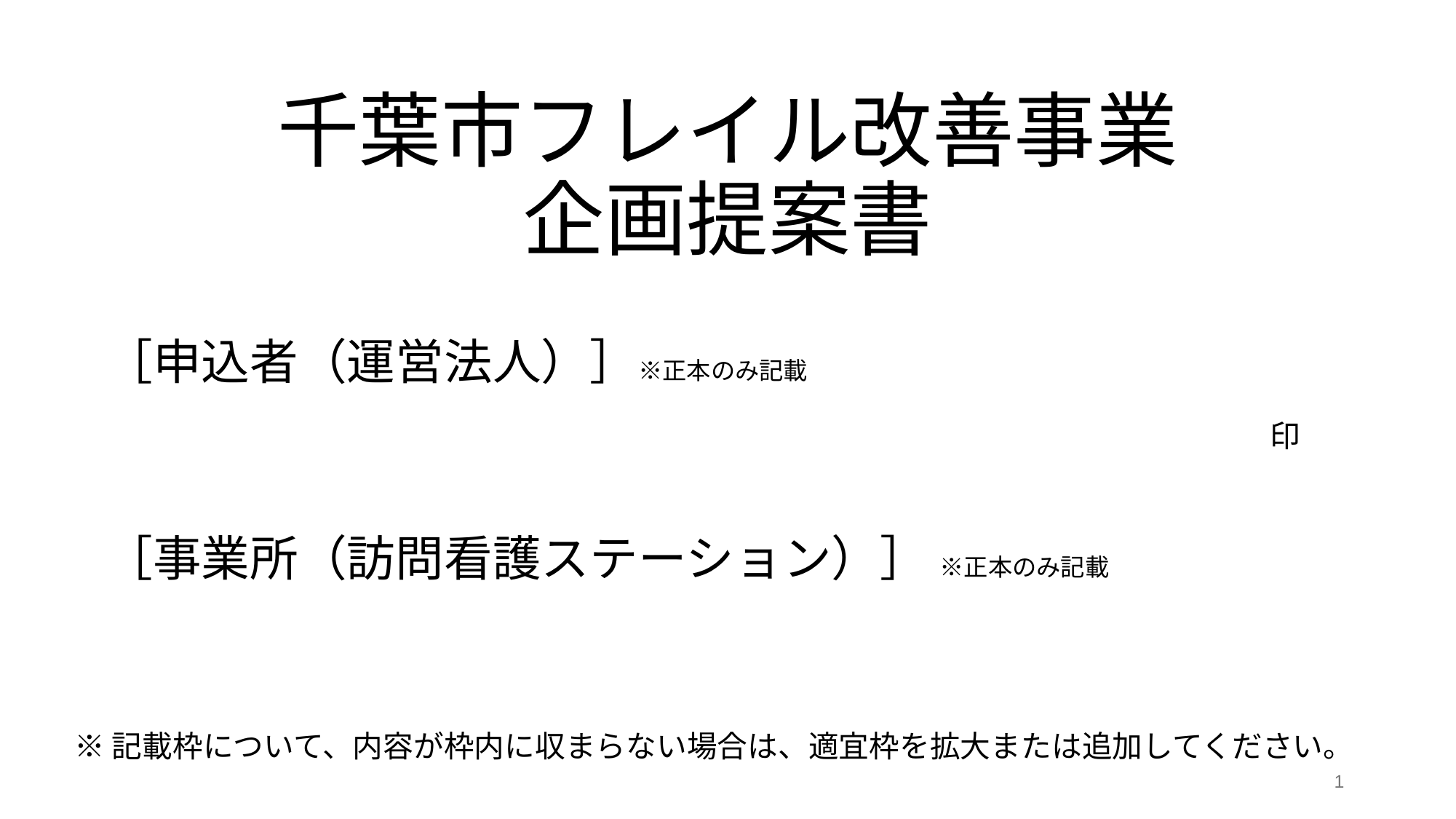

# 千葉市フレイル改善事業 企画提案書
［申込者（運営法人）］※正本のみ記載
　　　　　　　　　　　　　　　　　　　　　　　　印
［事業所（訪問看護ステーション）］ ※正本のみ記載

※記載枠について、内容が枠内に収まらない場合は、適宜枠を拡大または追加してください。
1